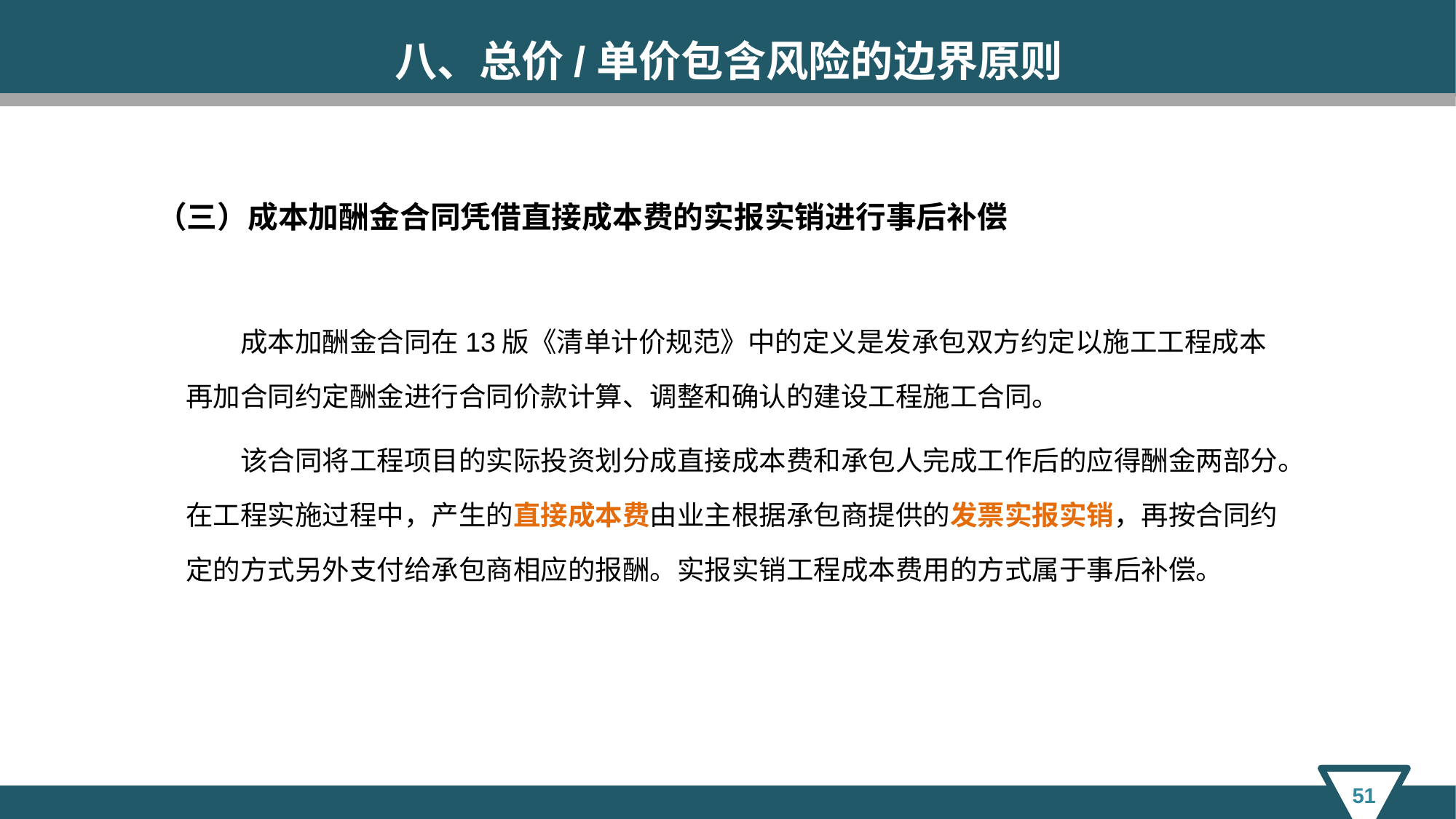

八、总价/单价包含风险的边界原则
（三）成本加酬金合同凭借直接成本费的实报实销进行事后补偿
成本加酬金合同在13版《清单计价规范》中的定义是发承包双方约定以施工工程成本再加合同约定酬金进行合同价款计算、调整和确认的建设工程施工合同。
该合同将工程项目的实际投资划分成直接成本费和承包人完成工作后的应得酬金两部分。在工程实施过程中，产生的直接成本费由业主根据承包商提供的发票实报实销，再按合同约定的方式另外支付给承包商相应的报酬。实报实销工程成本费用的方式属于事后补偿。